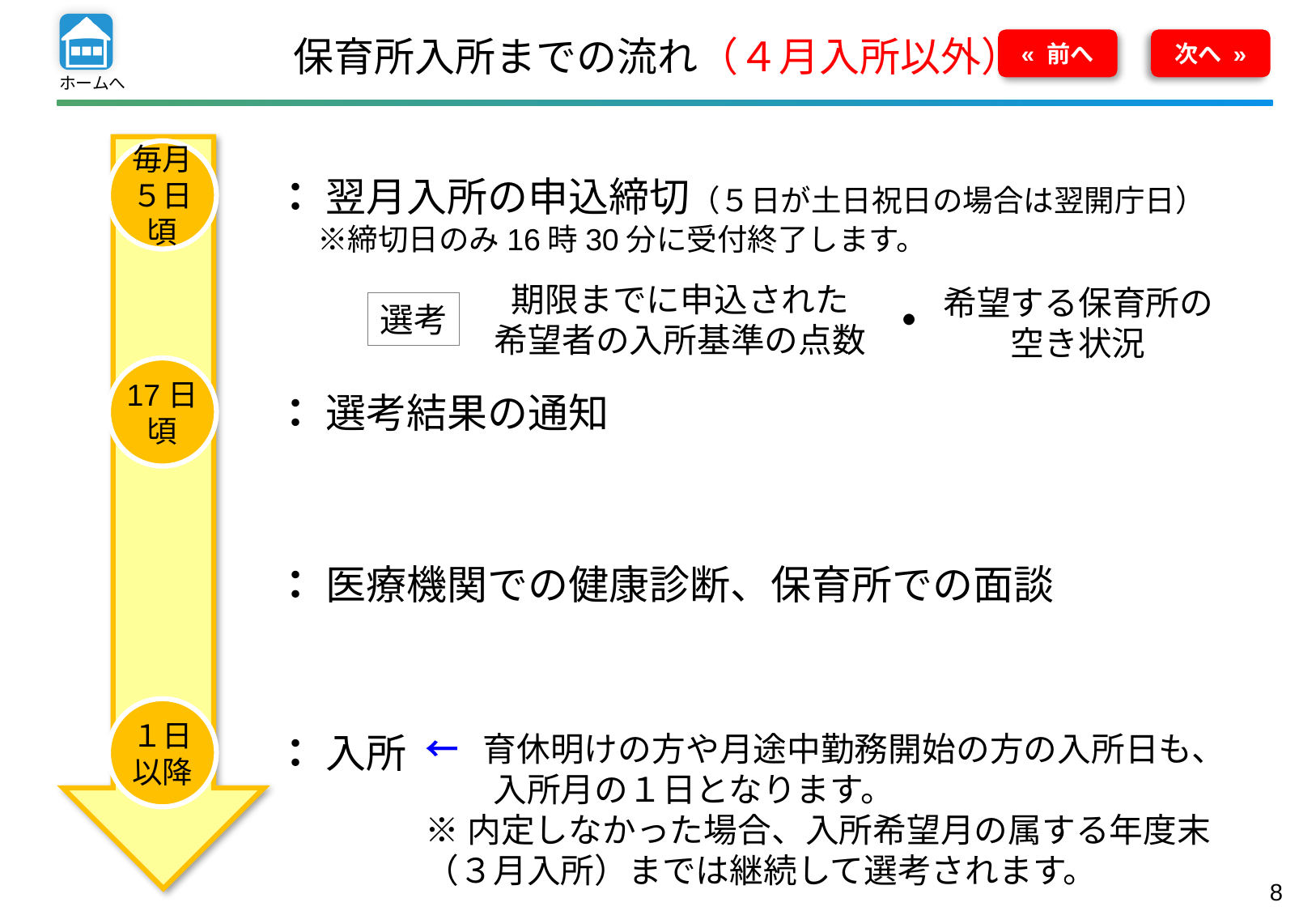

保育所入所までの流れ（４月入所以外）
« 前へ
次へ »

毎月
５日頃
 ： 翌月入所の申込締切（５日が土日祝日の場合は翌開庁日）
　　※締切日のみ16時30分に受付終了します。
期限までに申込された
希望者の入所基準の点数
希望する保育所の
空き状況
・
選考
17日頃
 ： 選考結果の通知
 ： 医療機関での健康診断、保育所での面談
１日
以降
 ： 入所
←  育休明けの方や月途中勤務開始の方の入所日も、
　　入所月の１日となります。
※内定しなかった場合、入所希望月の属する年度末（３月入所）までは継続して選考されます。